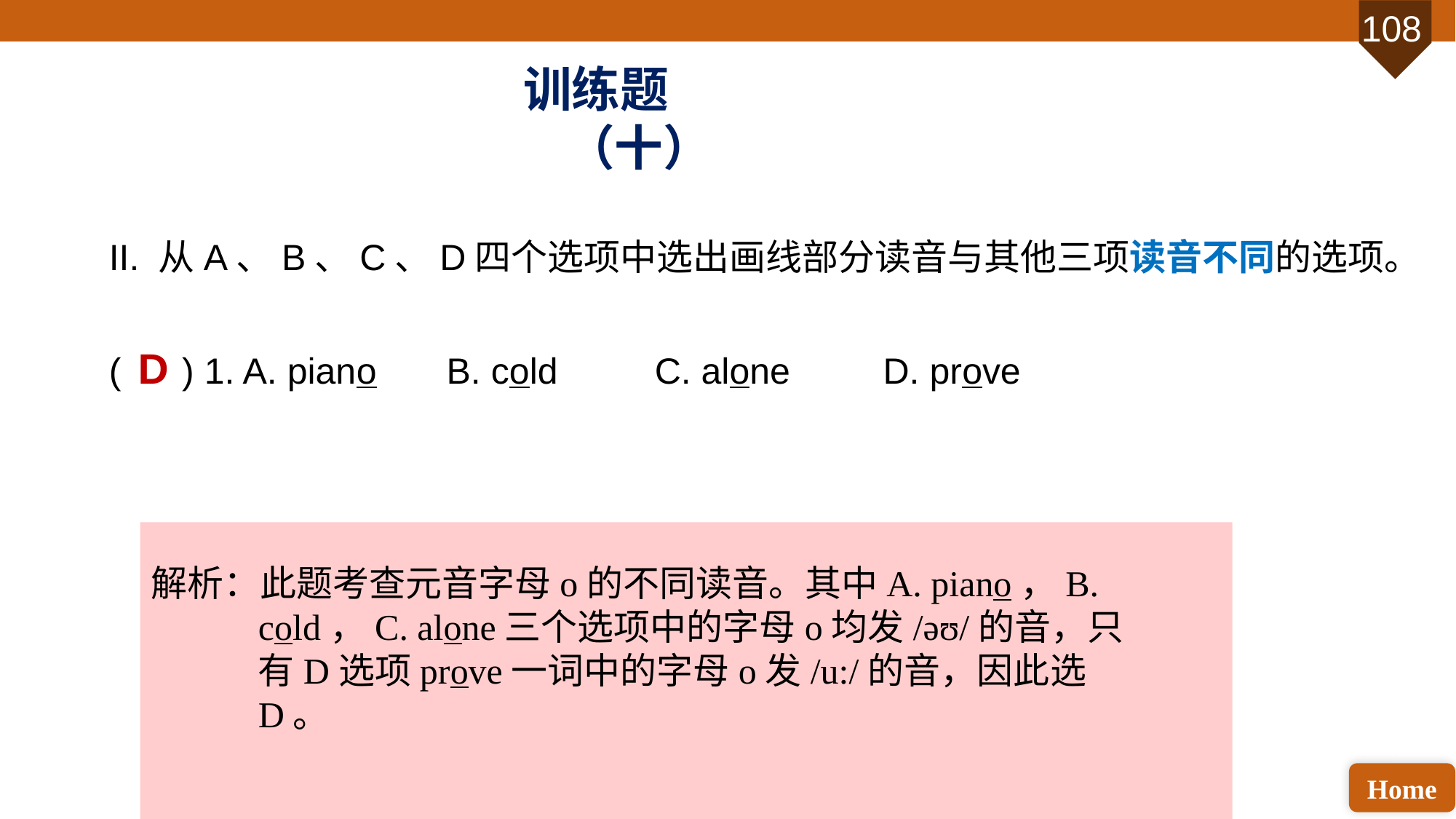

训练题（十）
II. 从A、B、C、D四个选项中选出画线部分读音与其他三项读音不同的选项。

(      ) 1. A. piano	 B. cold 	C. alone	 D. prove
D

解析：此题考查元音字母o的不同读音。其中A. piano，B. cold，C. alone三个选项中的字母o均发/əʊ/的音，只有D选项prove一词中的字母o发/u:/的音，因此选D。